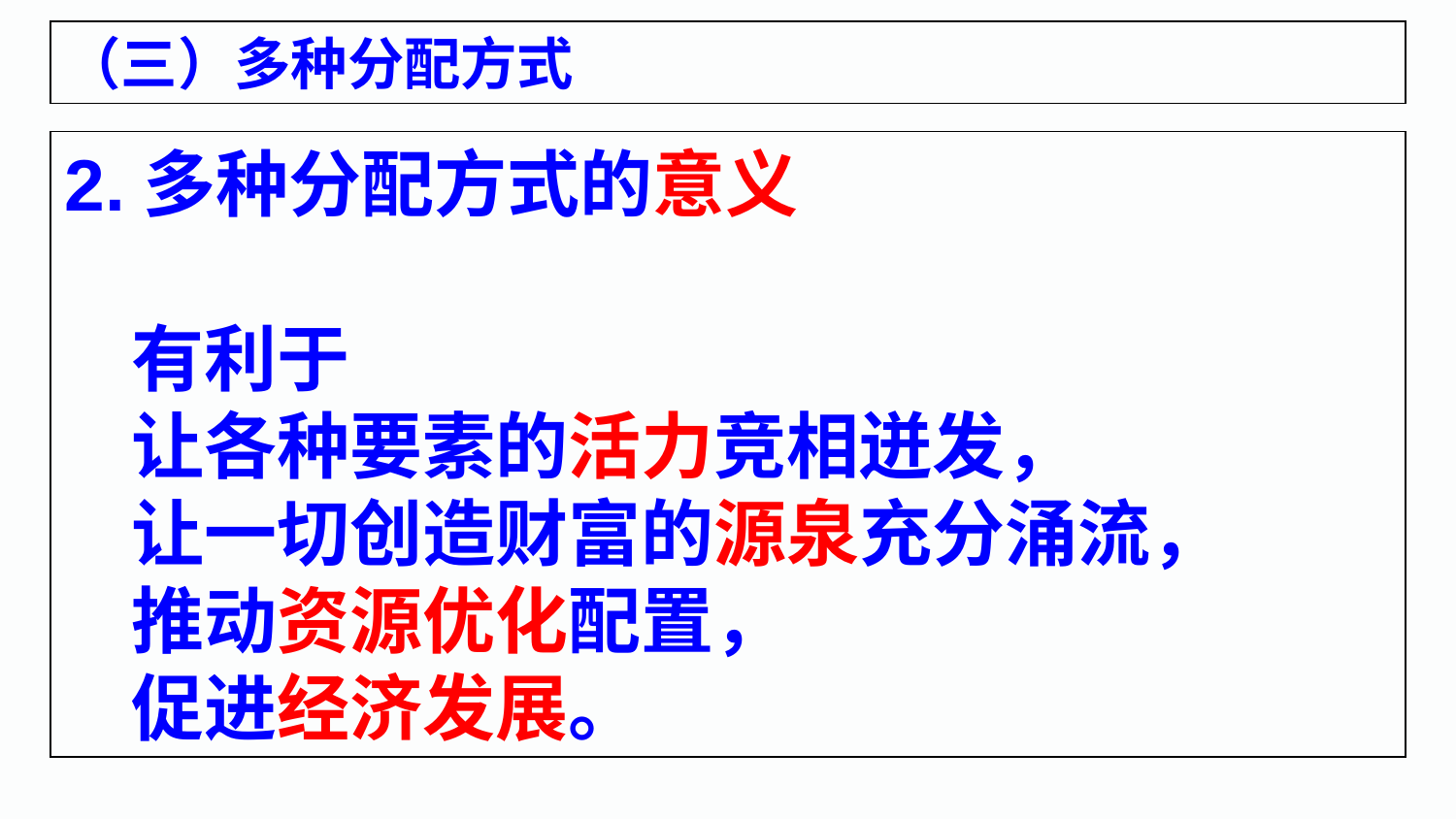

（三）多种分配方式
2.多种分配方式的意义

   有利于
   让各种要素的活力竞相迸发，
   让一切创造财富的源泉充分涌流，
   推动资源优化配置，
   促进经济发展。